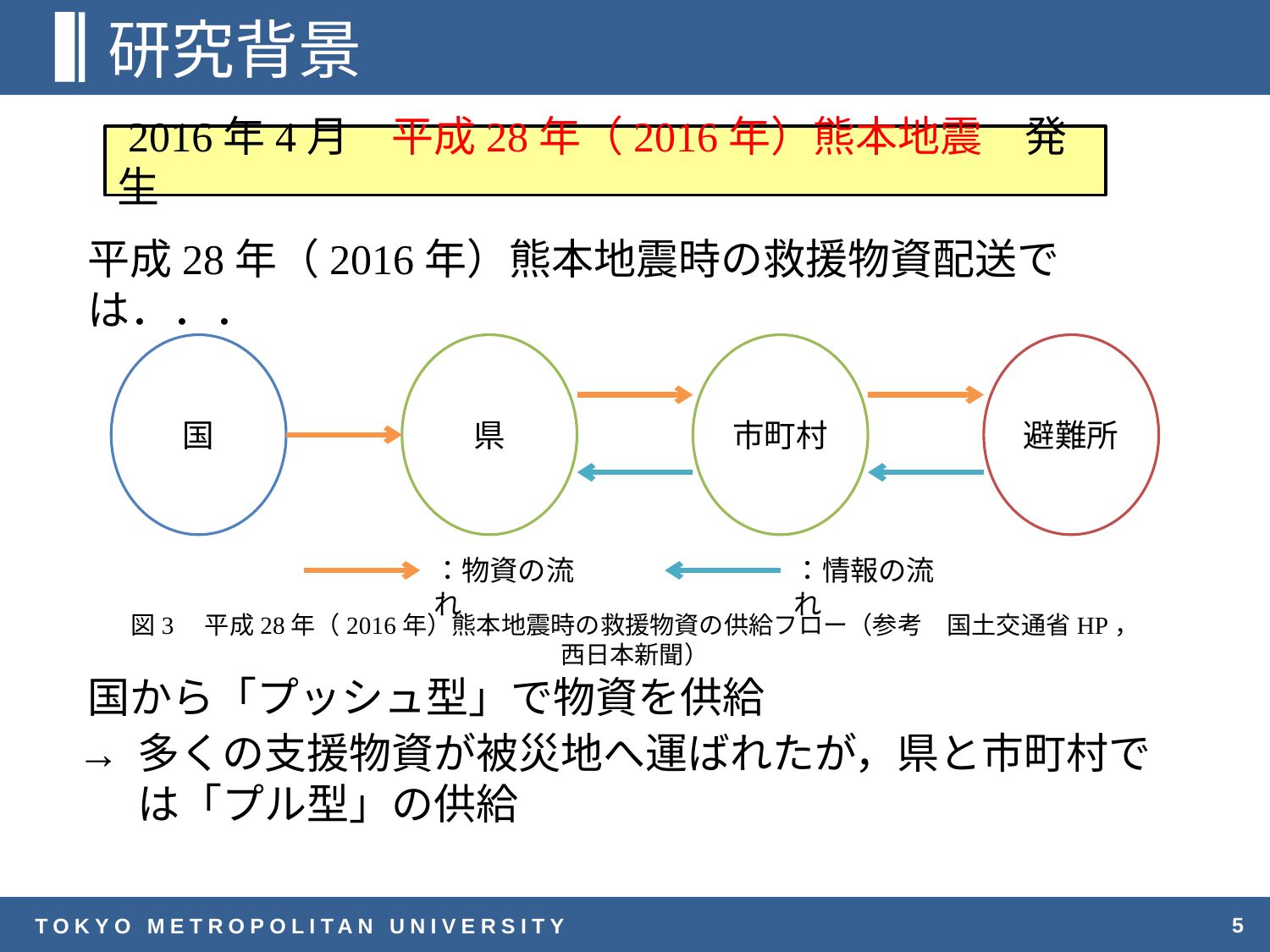

# 研究背景
 2016年4月　平成28年（2016年）熊本地震　発生
平成28年（2016年）熊本地震時の救援物資配送では．．．
国
県
市町村
避難所
：物資の流れ
：情報の流れ
図3　平成28年（2016年）熊本地震時の救援物資の供給フロー（参考　国土交通省HP，西日本新聞）
国から「プッシュ型」で物資を供給
→
多くの支援物資が被災地へ運ばれたが，県と市町村では「プル型」の供給